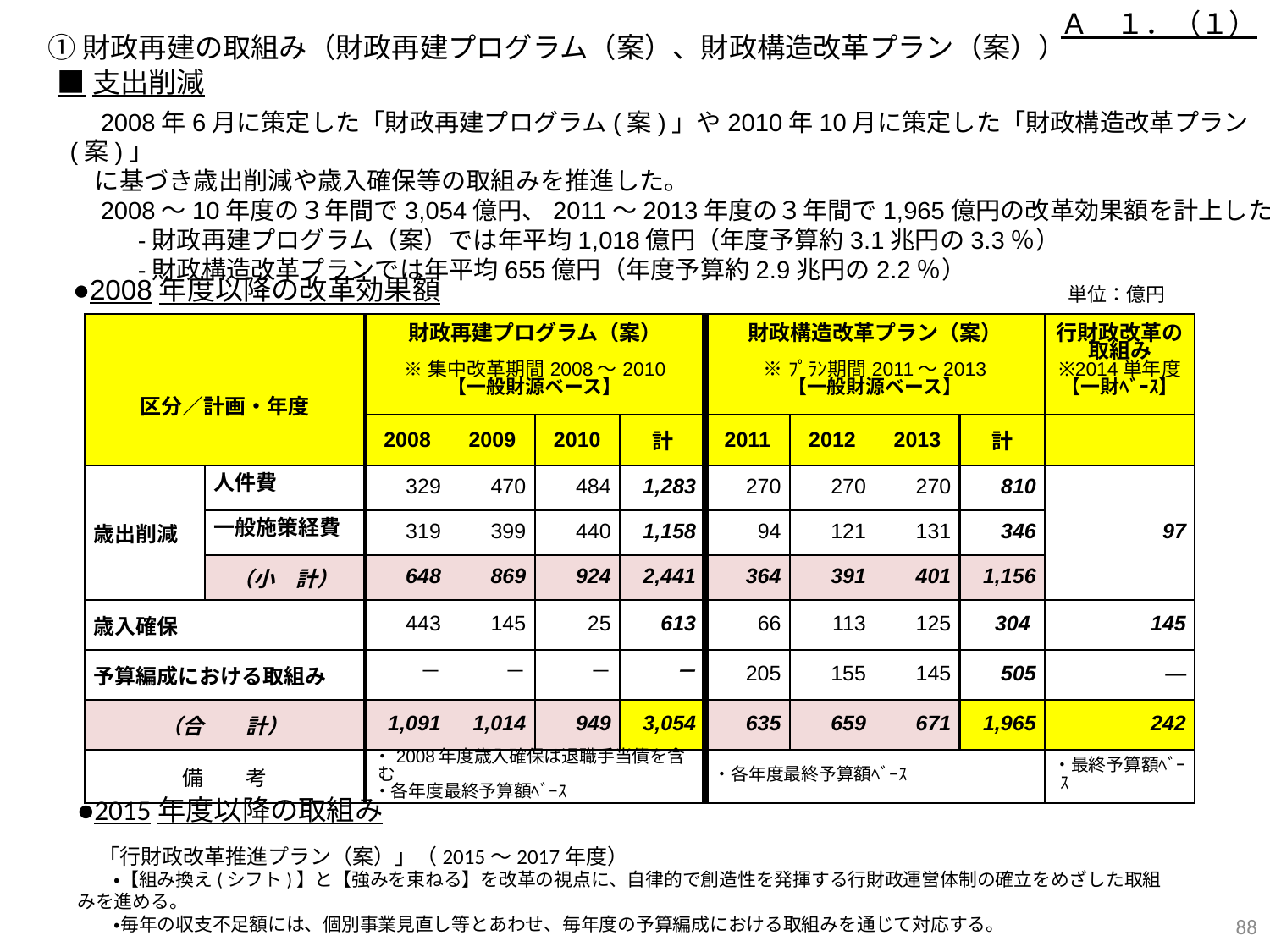

Ａ　１．（１）
①財政再建の取組み（財政再建プログラム（案）、財政構造改革プラン（案））
■支出削減
　2008年6月に策定した「財政再建プログラム(案)」や2010年10月に策定した「財政構造改革プラン(案)」
　に基づき歳出削減や歳入確保等の取組みを推進した。
　2008～10年度の３年間で3,054億円、2011～2013年度の３年間で1,965億円の改革効果額を計上した。
　-財政再建プログラム（案）では年平均1,018億円（年度予算約3.1兆円の3.3％）
　-財政構造改革プランでは年平均655億円（年度予算約2.9兆円の2.2％）
●2008年度以降の改革効果額
単位：億円
| 区分／計画・年度 |  | 財政再建プログラム（案） ※集中改革期間2008～2010 【一般財源ベース】 |  |  |  | 財政構造改革プラン（案） ※ﾌﾟﾗﾝ期間2011～2013 【一般財源ベース】 |  |  |  | 行財政改革の 取組み ※2014単年度 【一財ﾍﾞｰｽ】 |
| --- | --- | --- | --- | --- | --- | --- | --- | --- | --- | --- |
|  |  | 2008 | 2009 | 2010 | 計 | 2011 | 2012 | 2013 | 計 |  |
| 歳出削減 | 人件費 | 329 | 470 | 484 | 1,283 | 270 | 270 | 270 | 810 | 97 |
|  | 一般施策経費 | 319 | 399 | 440 | 1,158 | 94 | 121 | 131 | 346 |  |
|  | （小　計） | 648 | 869 | 924 | 2,441 | 364 | 391 | 401 | 1,156 |  |
| 歳入確保 |  | 443 | 145 | 25 | 613 | 66 | 113 | 125 | 304 | 145 |
| 予算編成における取組み |  | － | － | － | － | 205 | 155 | 145 | 505 | ― |
| （合　　計） |  | 1,091 | 1,014 | 949 | 3,054 | 635 | 659 | 671 | 1,965 | 242 |
| 備　　考 |  | ・2008年度歳入確保は退職手当債を含む ・各年度最終予算額ﾍﾞｰｽ |  |  |  | ・各年度最終予算額ﾍﾞｰｽ |  |  |  | ・最終予算額ﾍﾞｰｽ |
●2015年度以降の取組み

　「行財政改革推進プラン（案）」（2015～2017年度）
　　・【組み換え(シフト)】と【強みを束ねる】を改革の視点に、自律的で創造性を発揮する行財政運営体制の確立をめざした取組みを進める。
　　・毎年の収支不足額には、個別事業見直し等とあわせ、毎年度の予算編成における取組みを通じて対応する。
88